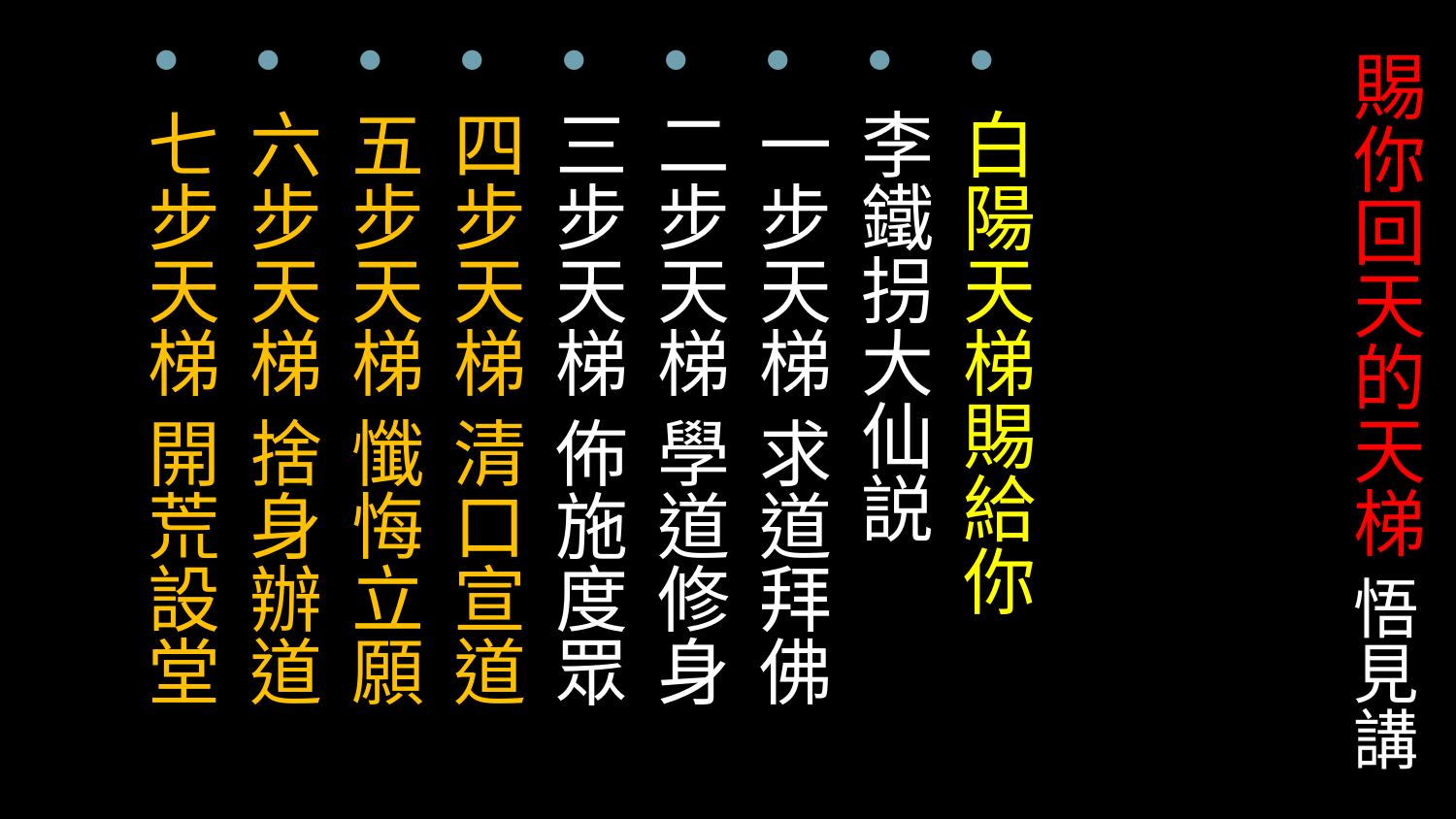

白陽天梯賜給你
李鐵拐大仙説
一步天梯 求道拜佛
二步天梯 學道修身
三步天梯 佈施度眾
四步天梯 清口宣道
五步天梯 懺悔立願
六步天梯 捨身辦道
七步天梯 開荒設堂

# 賜你回天的天梯 悟見講